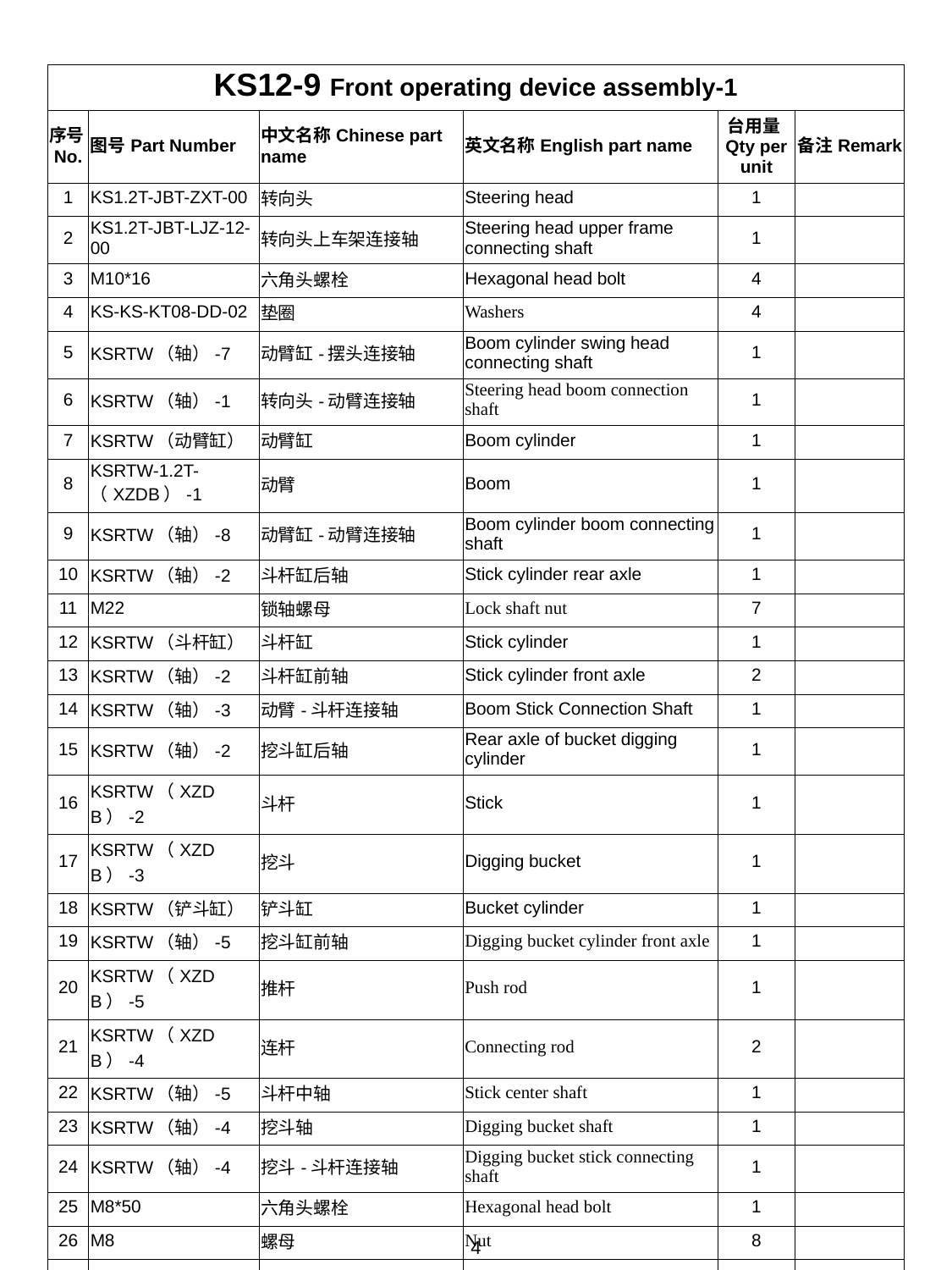

| KS12-9 Front operating device assembly-1 |  |  |  |  |  |
| --- | --- | --- | --- | --- | --- |
| 序号No. | 图号Part Number | 中文名称Chinese part name | 英文名称English part name | 台用量Qty per unit | 备注Remark |
| 1 | KS1.2T-JBT-ZXT-00 | 转向头 | Steering head | 1 |  |
| 2 | KS1.2T-JBT-LJZ-12-00 | 转向头上车架连接轴 | Steering head upper frame connecting shaft | 1 |  |
| 3 | M10\*16 | 六角头螺栓 | Hexagonal head bolt | 4 |  |
| 4 | KS-KS-KT08-DD-02 | 垫圈 | Washers | 4 |  |
| 5 | KSRTW（轴）-7 | 动臂缸-摆头连接轴 | Boom cylinder swing head connecting shaft | 1 |  |
| 6 | KSRTW（轴）-1 | 转向头-动臂连接轴 | Steering head boom connection shaft | 1 |  |
| 7 | KSRTW（动臂缸） | 动臂缸 | Boom cylinder | 1 |  |
| 8 | KSRTW-1.2T-（XZDB）-1 | 动臂 | Boom | 1 |  |
| 9 | KSRTW（轴）-8 | 动臂缸-动臂连接轴 | Boom cylinder boom connecting shaft | 1 |  |
| 10 | KSRTW（轴）-2 | 斗杆缸后轴 | Stick cylinder rear axle | 1 |  |
| 11 | M22 | 锁轴螺母 | Lock shaft nut | 7 |  |
| 12 | KSRTW（斗杆缸） | 斗杆缸 | Stick cylinder | 1 |  |
| 13 | KSRTW（轴）-2 | 斗杆缸前轴 | Stick cylinder front axle | 2 |  |
| 14 | KSRTW（轴）-3 | 动臂-斗杆连接轴 | Boom Stick Connection Shaft | 1 |  |
| 15 | KSRTW（轴）-2 | 挖斗缸后轴 | Rear axle of bucket digging cylinder | 1 |  |
| 16 | KSRTW（XZDB）-2 | 斗杆 | Stick | 1 |  |
| 17 | KSRTW（XZDB）-3 | 挖斗 | Digging bucket | 1 |  |
| 18 | KSRTW（铲斗缸） | 铲斗缸 | Bucket cylinder | 1 |  |
| 19 | KSRTW（轴）-5 | 挖斗缸前轴 | Digging bucket cylinder front axle | 1 |  |
| 20 | KSRTW（XZDB）-5 | 推杆 | Push rod | 1 |  |
| 21 | KSRTW（XZDB）-4 | 连杆 | Connecting rod | 2 |  |
| 22 | KSRTW（轴）-5 | 斗杆中轴 | Stick center shaft | 1 |  |
| 23 | KSRTW（轴）-4 | 挖斗轴 | Digging bucket shaft | 1 |  |
| 24 | KSRTW（轴）-4 | 挖斗-斗杆连接轴 | Digging bucket stick connecting shaft | 1 |  |
| 25 | M8\*50 | 六角头螺栓 | Hexagonal head bolt | 1 |  |
| 26 | M8 | 螺母 | Nut | 8 |  |
|  |  |  |  |  |  |
4